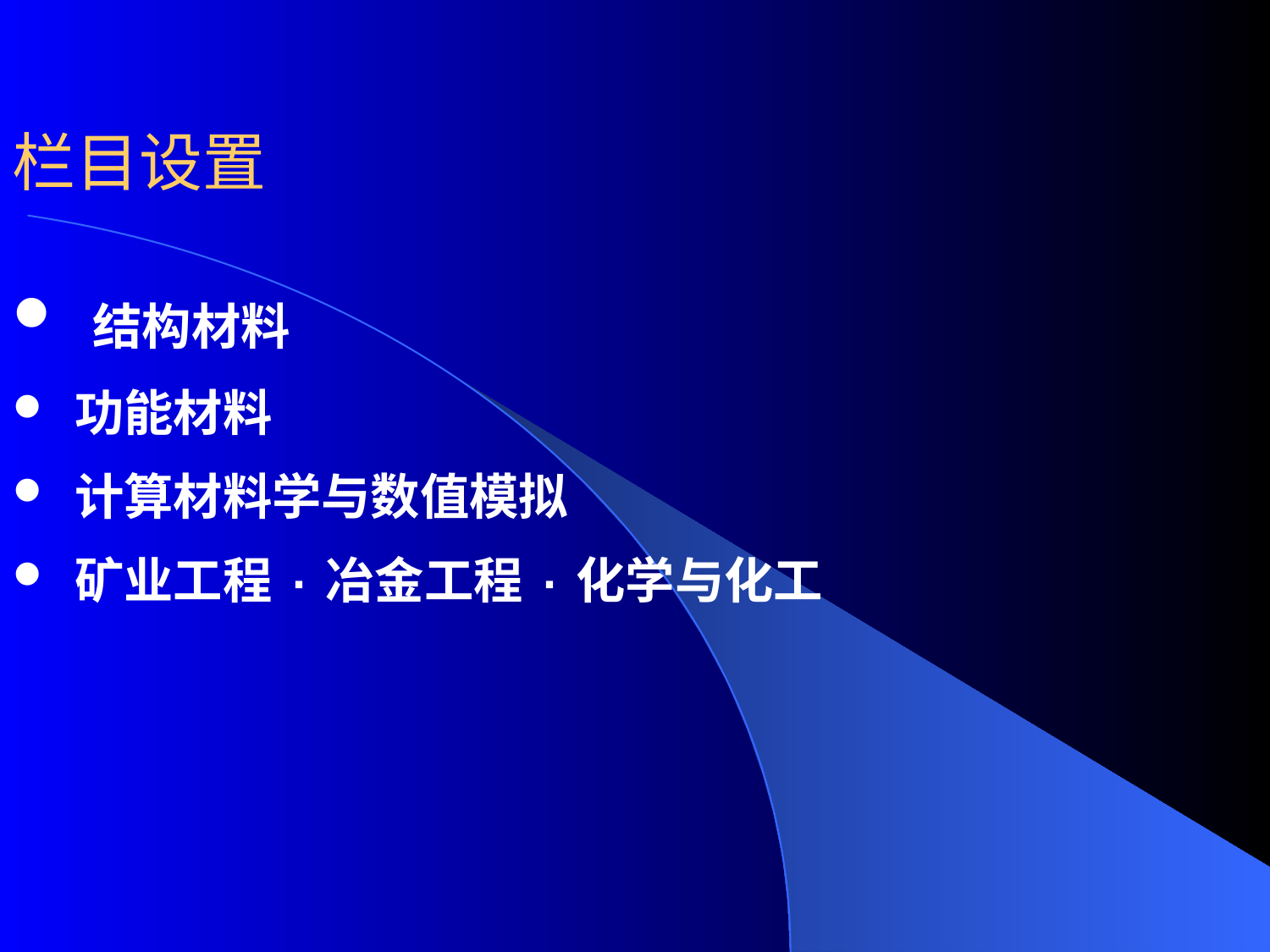

栏目设置
 结构材料
 功能材料
 计算材料学与数值模拟
 矿业工程·冶金工程·化学与化工